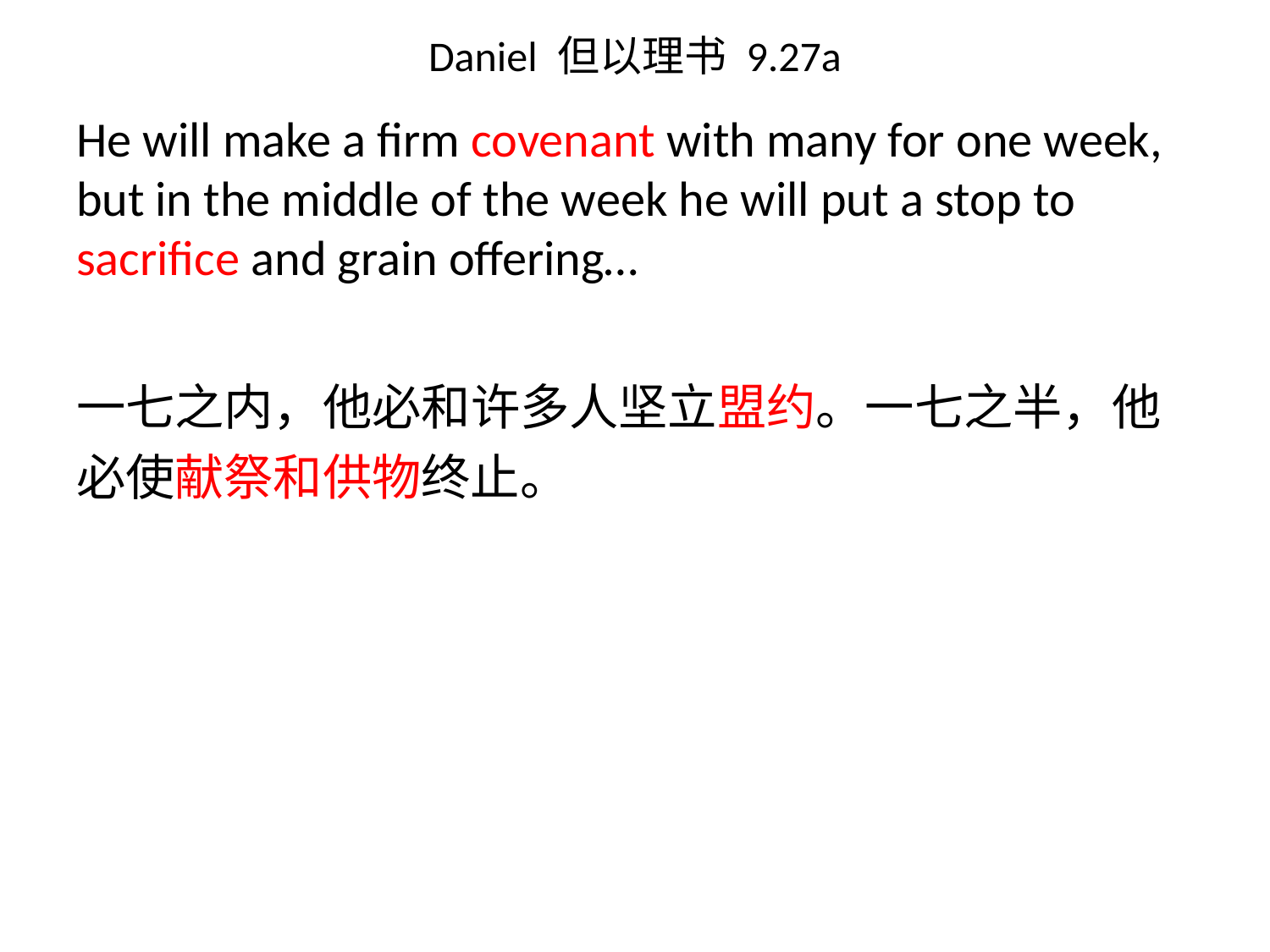

# Daniel 但以理书 9.27a
He will make a firm covenant with many for one week, but in the middle of the week he will put a stop to sacrifice and grain offering…

一七之内，他必和许多人坚立盟约。一七之半，他必使献祭和供物终止。